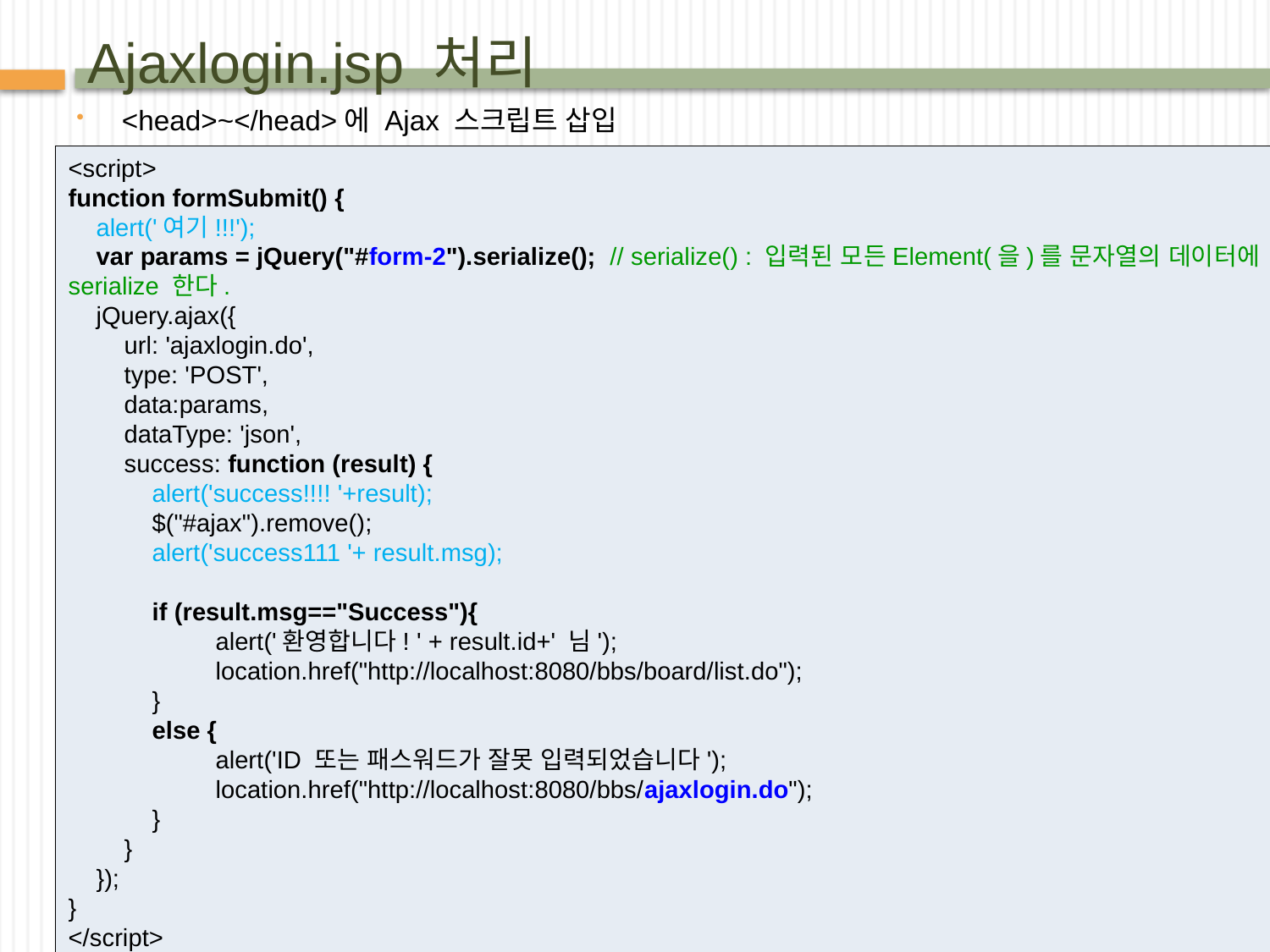

# Ajaxlogin.jsp 처리
<head>~</head>에 Ajax 스크립트 삽입
<script>
function formSubmit() {
    alert('여기!!!');
    var params = jQuery("#form-2").serialize();  // serialize() : 입력된 모든Element(을)를 문자열의 데이터에 serialize 한다.
    jQuery.ajax({
        url: 'ajaxlogin.do',
        type: 'POST',
        data:params,
        dataType: 'json',
        success: function (result) {
            alert('success!!!! '+result);
            $("#ajax").remove();
            alert('success111 '+ result.msg);

            if (result.msg=="Success"){
            alert('환영합니다! ' + result.id+' 님');
            location.href("http://localhost:8080/bbs/board/list.do");
            }
            else {
            alert('ID 또는 패스워드가 잘못 입력되었습니다');
            location.href("http://localhost:8080/bbs/ajaxlogin.do");
            }
        }
    });
}
</script>